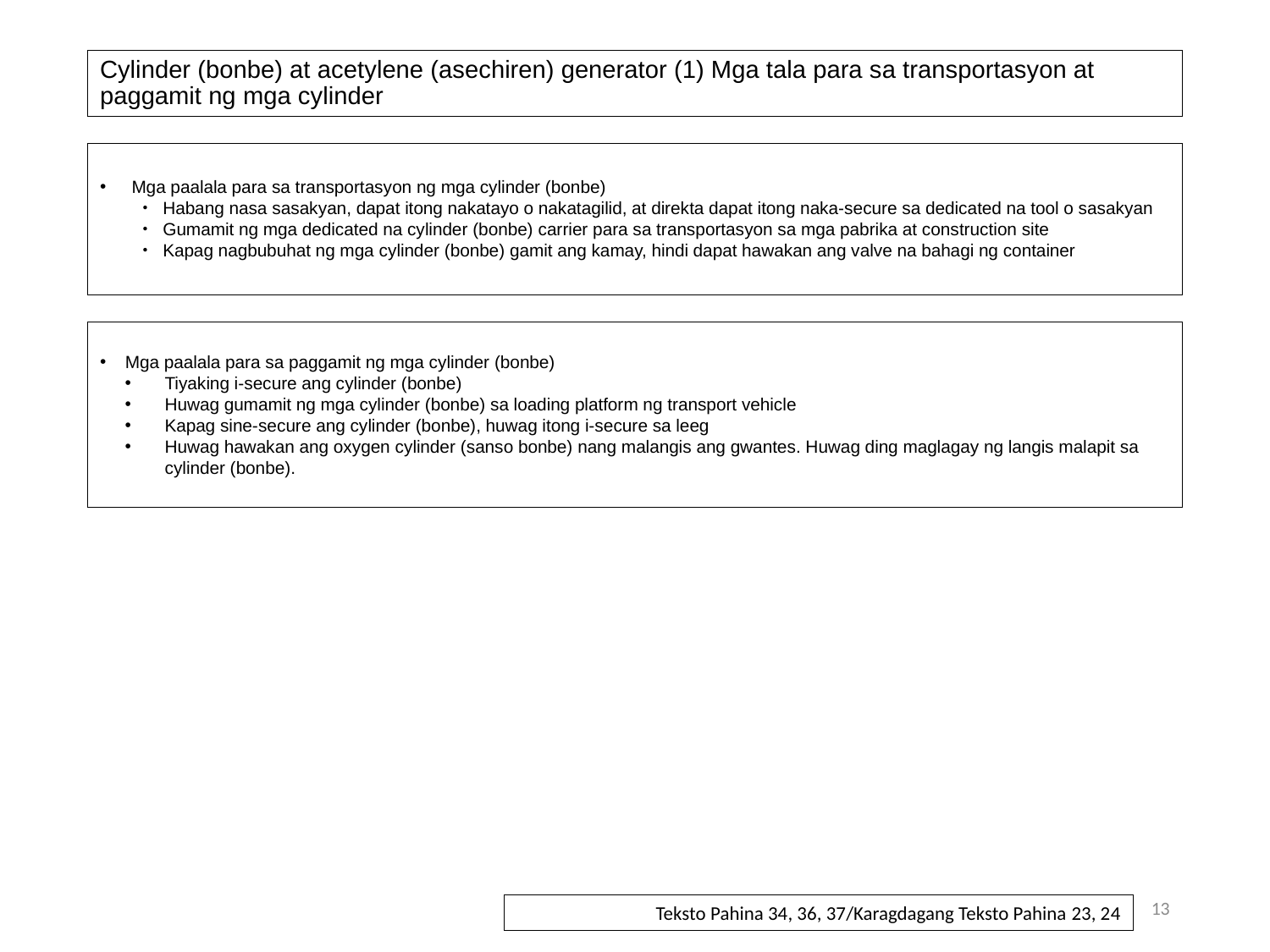

# Cylinder (bonbe) at acetylene (asechiren) generator (1) Mga tala para sa transportasyon at paggamit ng mga cylinder
Mga paalala para sa transportasyon ng mga cylinder (bonbe)
・ Habang nasa sasakyan, dapat itong nakatayo o nakatagilid, at direkta dapat itong naka-secure sa dedicated na tool o sasakyan
・ Gumamit ng mga dedicated na cylinder (bonbe) carrier para sa transportasyon sa mga pabrika at construction site
・ Kapag nagbubuhat ng mga cylinder (bonbe) gamit ang kamay, hindi dapat hawakan ang valve na bahagi ng container
Mga paalala para sa paggamit ng mga cylinder (bonbe)
Tiyaking i-secure ang cylinder (bonbe)
Huwag gumamit ng mga cylinder (bonbe) sa loading platform ng transport vehicle
Kapag sine-secure ang cylinder (bonbe), huwag itong i-secure sa leeg
Huwag hawakan ang oxygen cylinder (sanso bonbe) nang malangis ang gwantes. Huwag ding maglagay ng langis malapit sa cylinder (bonbe).
13
Teksto Pahina 34, 36, 37/Karagdagang Teksto Pahina 23, 24